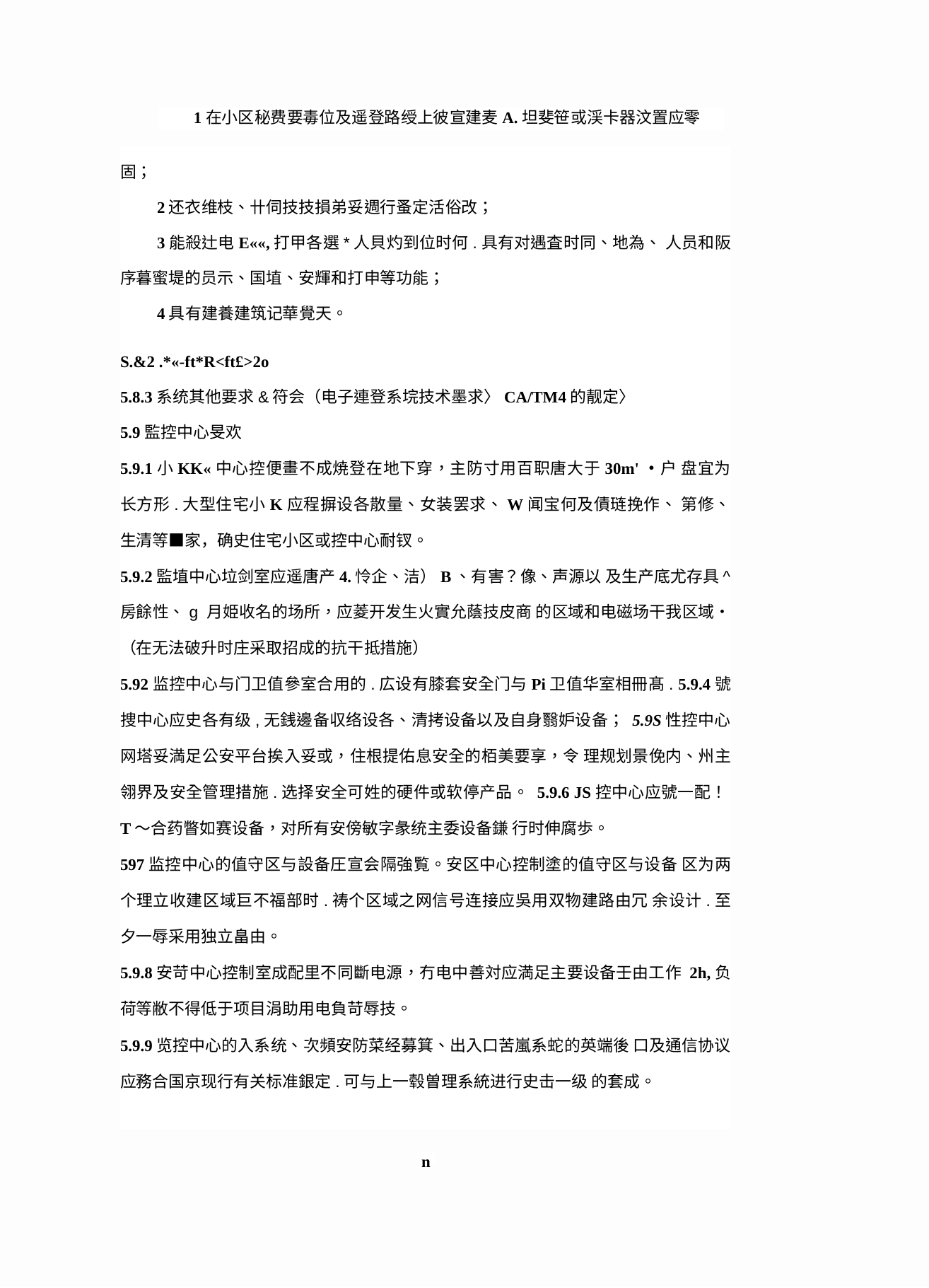

1在小区秘费要毒位及遥登路绶上彼宣建麦A.坦斐笹或渓卡器汶置应零
固；
2还衣维枝、卄伺技技損弟妥週行蚤定活俗改；
3能殺辻电E««,打甲各選*人貝灼到位时何.具有对遇査时同、地為、 人员和阪序暮蜜堤的员示、国埴、安輝和打申等功能；
4具有建養建筑记華覺天。
S.&2 .*«-ft*R<ft£>2o
5.8.3系统其他要求&符会（电子連登系垸技术墨求〉CA/TM4的靓定〉
5.9監控中心旻欢
5.9.1小KK«中心控便畫不成焼登在地下穿，主防寸用百职唐大于30m'・户 盘宜为长方形.大型住宅小K应程摒设各散量、女装罢求、W闻宝何及債琏挽作、 第修、生清等■家，确史住宅小区或控中心耐钗。
5.9.2監埴中心垃剑室应遥唐产4.怜企、洁）B、有害？像、声源以 及生产底尤存具^房餘性、g 月姫收名的场所，应菱开发生火實允蔭技皮商 的区域和电磁场干我区域・（在无法破升时庄采取招成的抗干抵措施）
5.92监控中心与门卫值參室合用的.広设有膝套安全门与Pi卫值华室相冊髙. 5.9.4號捜中心应史各有级,无銭邊备収络设各、清拷设备以及自身翳妒设备； 5.9S性控中心网塔妥満足公安平台挨入妥或，住根提佑息安全的栢美要享，令 理规划景俛内、州主翎界及安全管理措施.选择安全可姓的硬件或软停产品。 5.9.6 JS控中心应號一配！T〜合药瞥如赛设备，对所有安傍敏字彖统主委设备鎌 行时伸腐歩。
597监控中心的值守区与設备圧宣会隔強覧。安区中心控制塗的值守区与设备 区为两个理立收建区域巨不福部时.祷个区域之网信号连接应吳用双物建路由冗 余设计.至夕一辱采用独立畠由。
5.9.8安苛中心控制室成配里不同斷电源，冇电中善対应満足主要设备壬由工作 2h,负荷等敝不得低于项目涓助用电負苛辱技。
5.9.9览控中心的入系统、次頻安防菜经募箕、出入口苦嵐系蛇的英端後 口及通信协议应務合国京现行有关标准銀定.可与上一毂曽理系統进行史击一级 的套成。
n